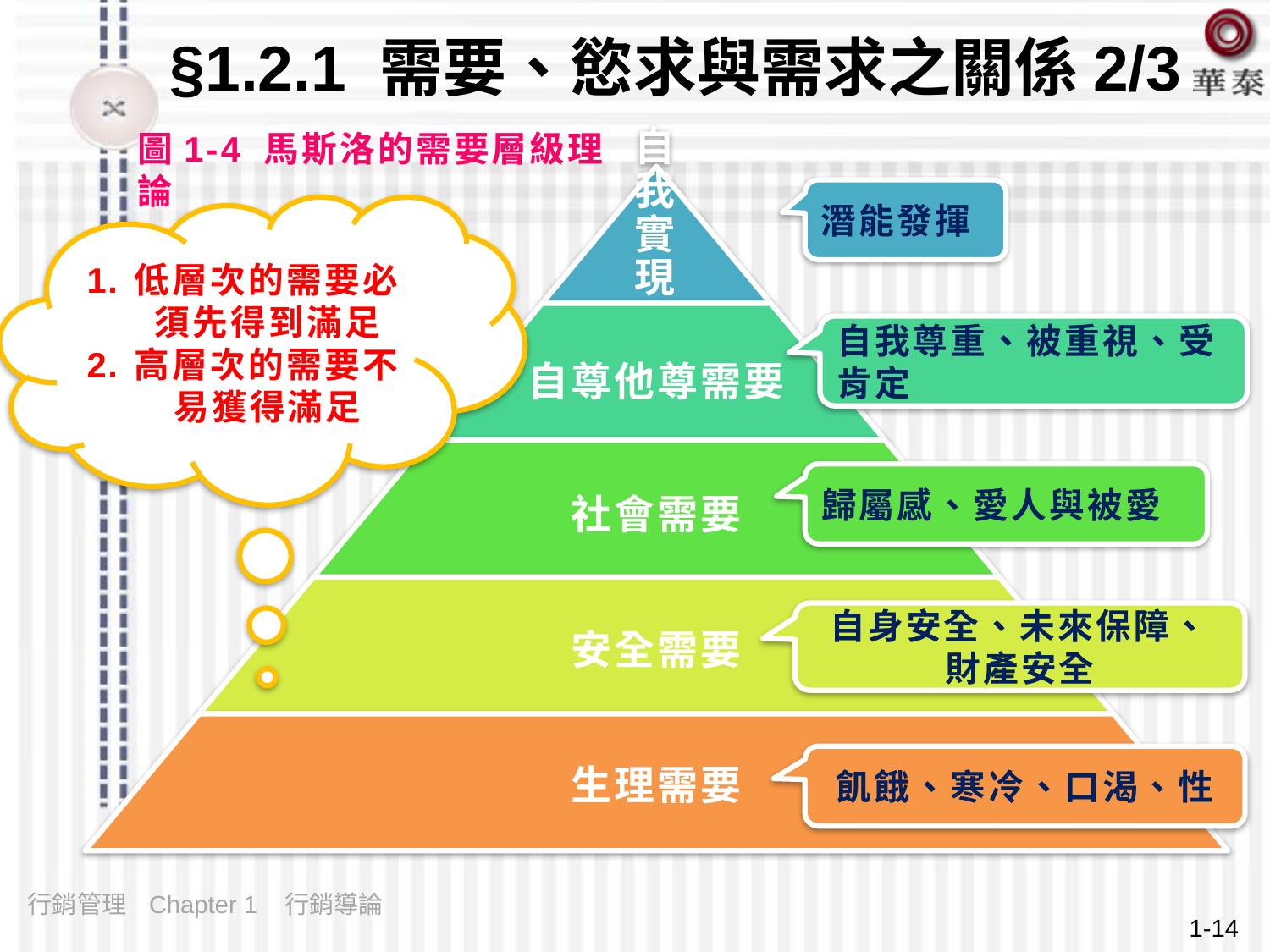

# §1.2.1 需要、慾求與需求之關係2/3
圖1-4 馬斯洛的需要層級理論
自我實現需求
自尊他尊需要
社會需要
安全需要
生理需要
潛能發揮
低層次的需要必須先得到滿足
高層次的需要不易獲得滿足
自我尊重、被重視、受肯定
歸屬感、愛人與被愛
自身安全、未來保障、財產安全
飢餓、寒冷、口渴、性
行銷管理   Chapter 1   行銷導論
1-14